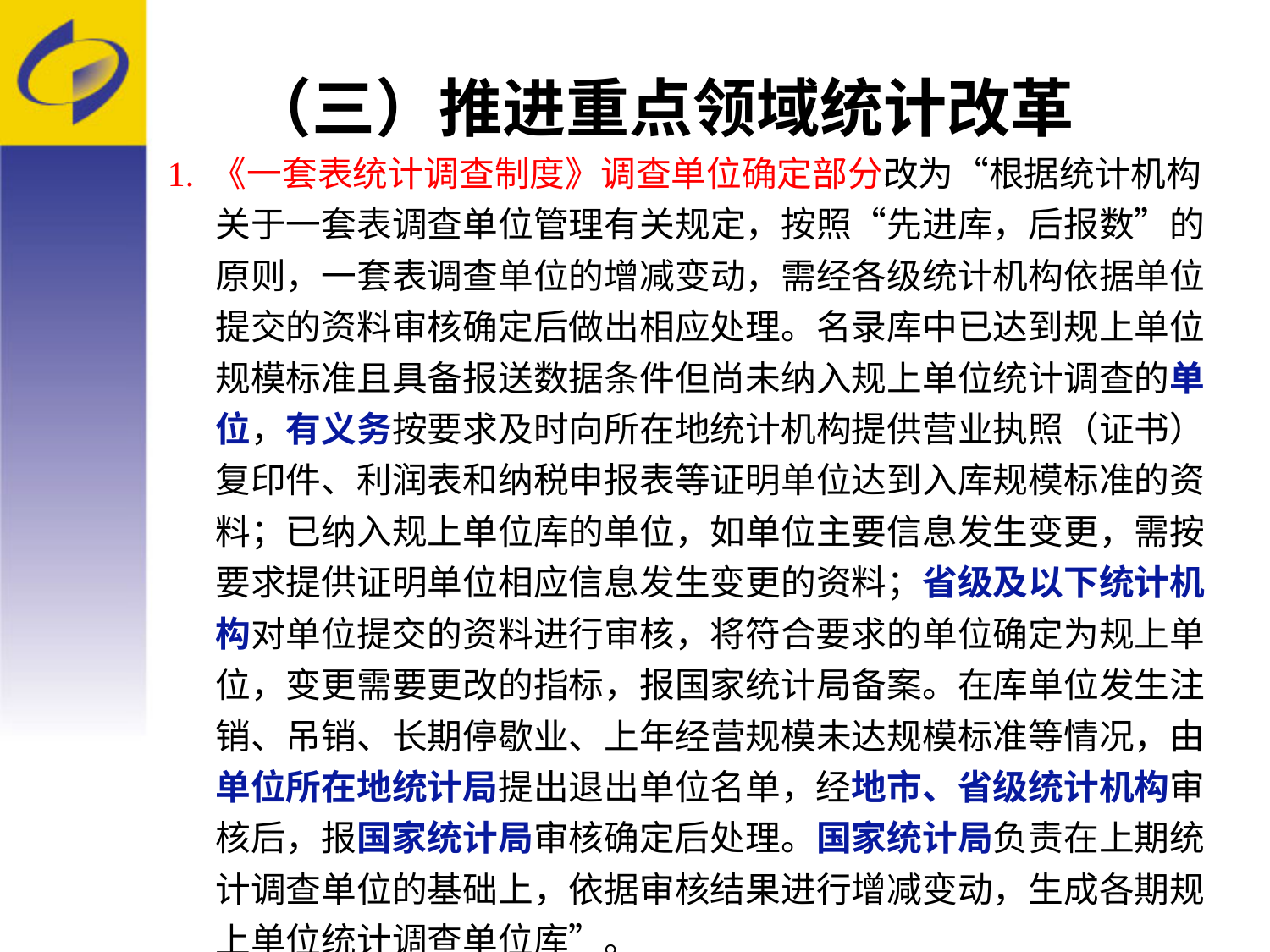

# （三）推进重点领域统计改革
1. 《一套表统计调查制度》调查单位确定部分改为“根据统计机构关于一套表调查单位管理有关规定，按照“先进库，后报数”的原则，一套表调查单位的增减变动，需经各级统计机构依据单位提交的资料审核确定后做出相应处理。名录库中已达到规上单位规模标准且具备报送数据条件但尚未纳入规上单位统计调查的单位，有义务按要求及时向所在地统计机构提供营业执照（证书）复印件、利润表和纳税申报表等证明单位达到入库规模标准的资料；已纳入规上单位库的单位，如单位主要信息发生变更，需按要求提供证明单位相应信息发生变更的资料；省级及以下统计机构对单位提交的资料进行审核，将符合要求的单位确定为规上单位，变更需要更改的指标，报国家统计局备案。在库单位发生注销、吊销、长期停歇业、上年经营规模未达规模标准等情况，由单位所在地统计局提出退出单位名单，经地市、省级统计机构审核后，报国家统计局审核确定后处理。国家统计局负责在上期统计调查单位的基础上，依据审核结果进行增减变动，生成各期规上单位统计调查单位库”。